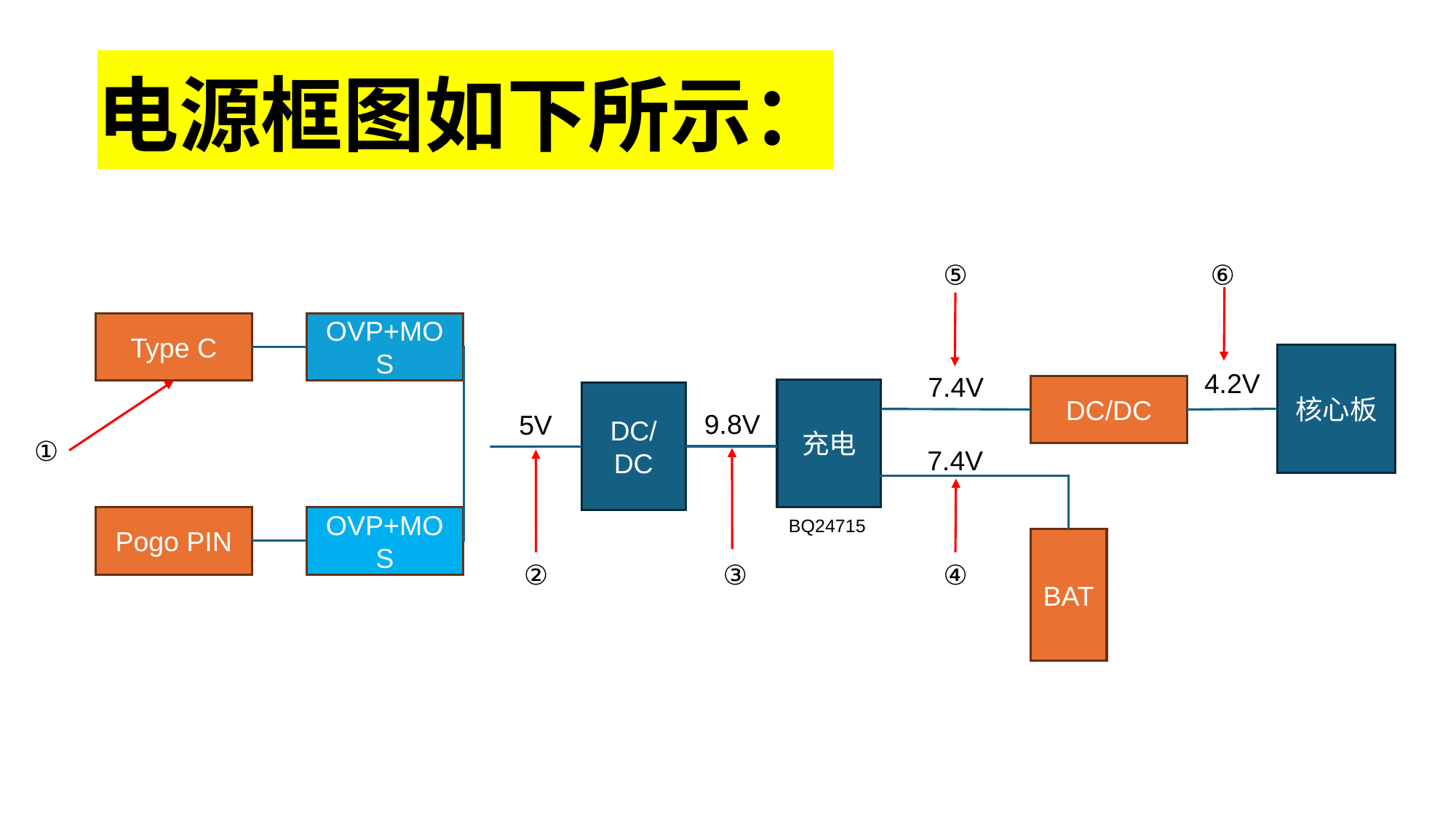

电源框图如下所示：
⑤
⑥
Type C
OVP+MOS
核心板
4.2V
7.4V
DC/DC
充电
DC/DC
9.8V
5V
①
7.4V
Pogo PIN
OVP+MOS
BQ24715
BAT
②
③
④